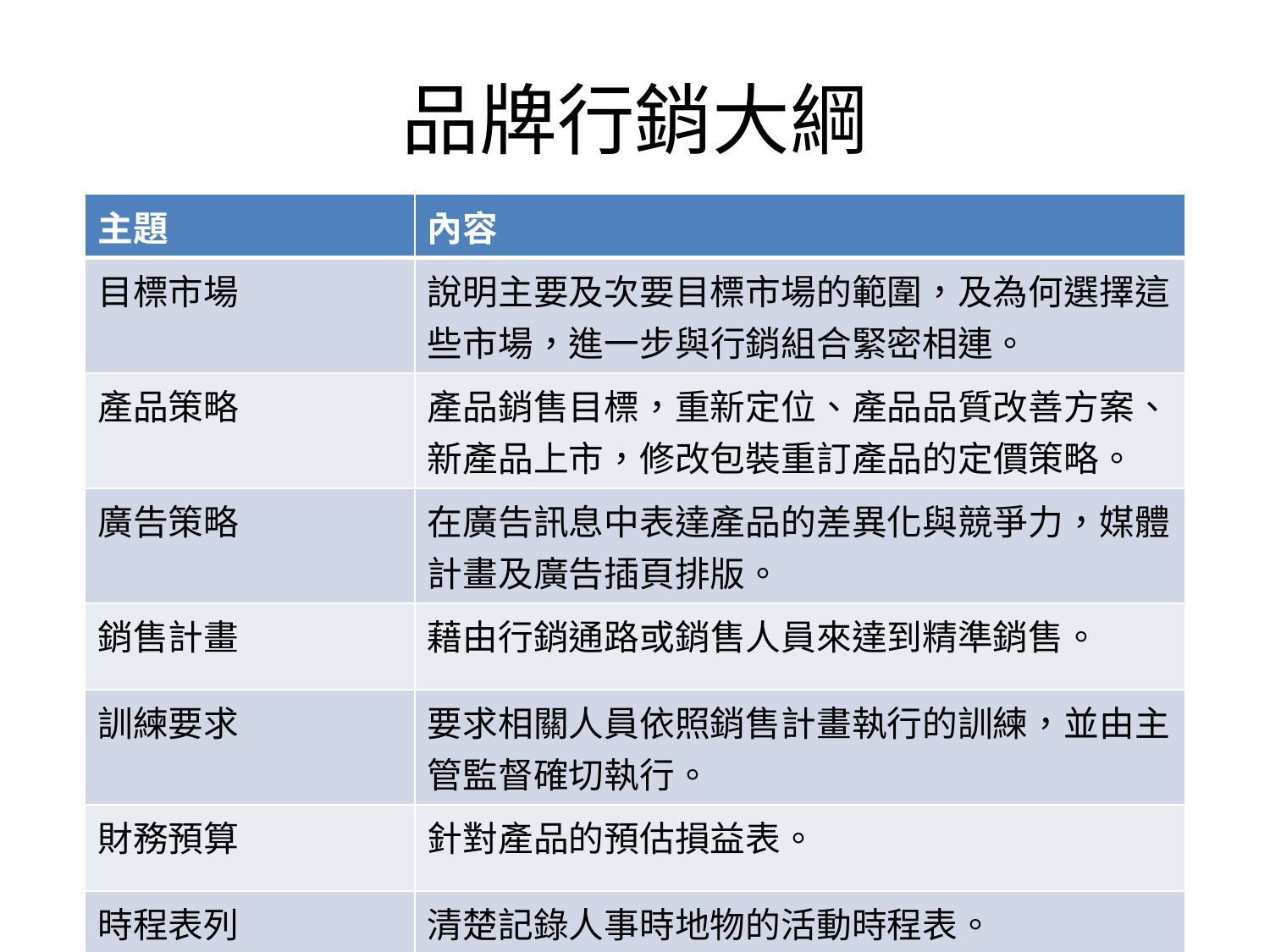

# 品牌行銷大綱
| 主題 | 內容 |
| --- | --- |
| 目標市場 | 說明主要及次要目標市場的範圍，及為何選擇這些市場，進一步與行銷組合緊密相連。 |
| 產品策略 | 產品銷售目標，重新定位、產品品質改善方案、新產品上市，修改包裝重訂產品的定價策略。 |
| 廣告策略 | 在廣告訊息中表達產品的差異化與競爭力，媒體計畫及廣告插頁排版。 |
| 銷售計畫 | 藉由行銷通路或銷售人員來達到精準銷售。 |
| 訓練要求 | 要求相關人員依照銷售計畫執行的訓練，並由主管監督確切執行。 |
| 財務預算 | 針對產品的預估損益表。 |
| 時程表列 | 清楚記錄人事時地物的活動時程表。 |